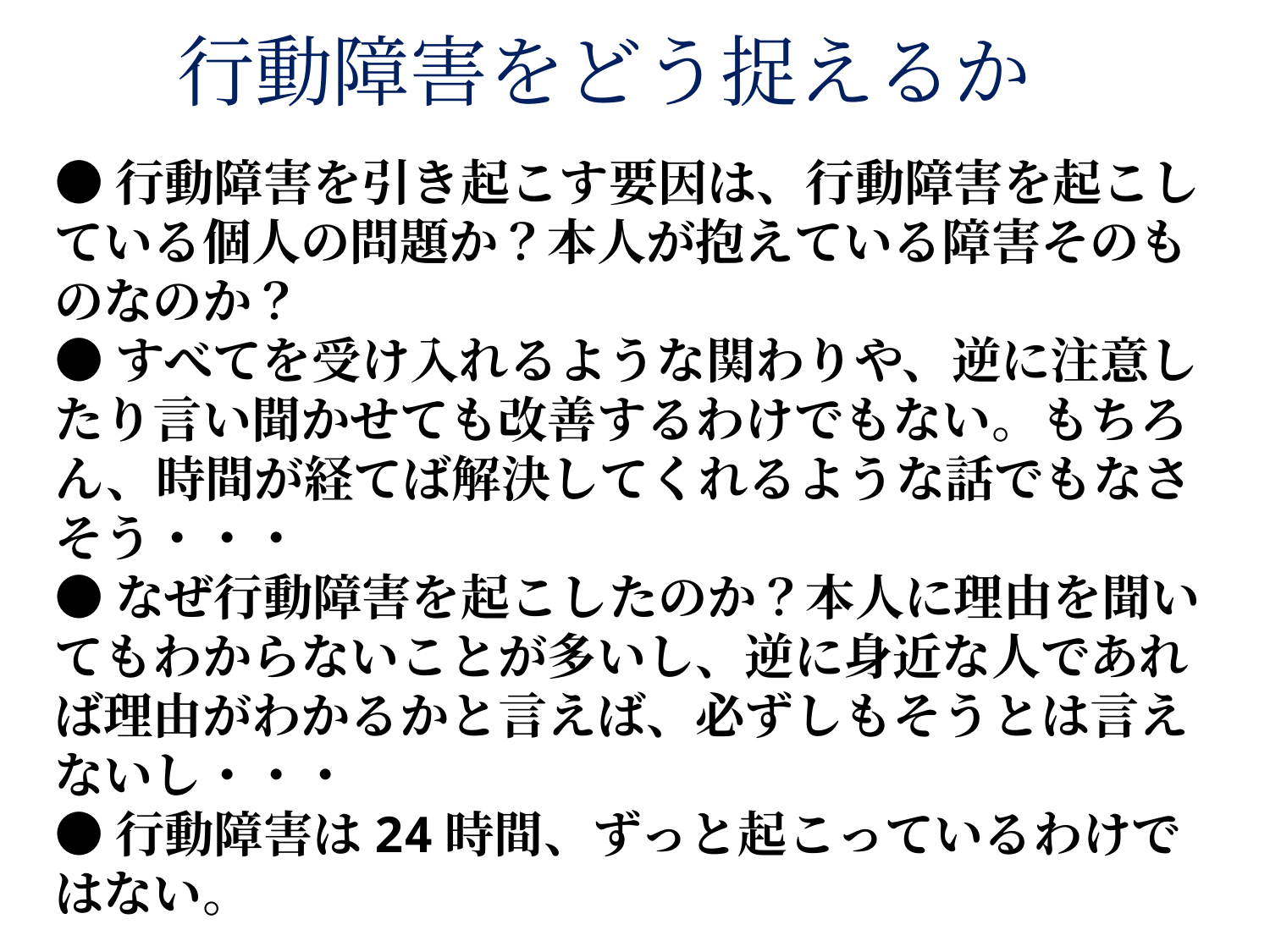

# 行動障害をどう捉えるか
●行動障害を引き起こす要因は、行動障害を起こしている個人の問題か？本人が抱えている障害そのものなのか？
●すべてを受け入れるような関わりや、逆に注意したり言い聞かせても改善するわけでもない。もちろん、時間が経てば解決してくれるような話でもなさそう・・・
●なぜ行動障害を起こしたのか？本人に理由を聞いてもわからないことが多いし、逆に身近な人であれば理由がわかるかと言えば、必ずしもそうとは言えないし・・・
●行動障害は24時間、ずっと起こっているわけではない。